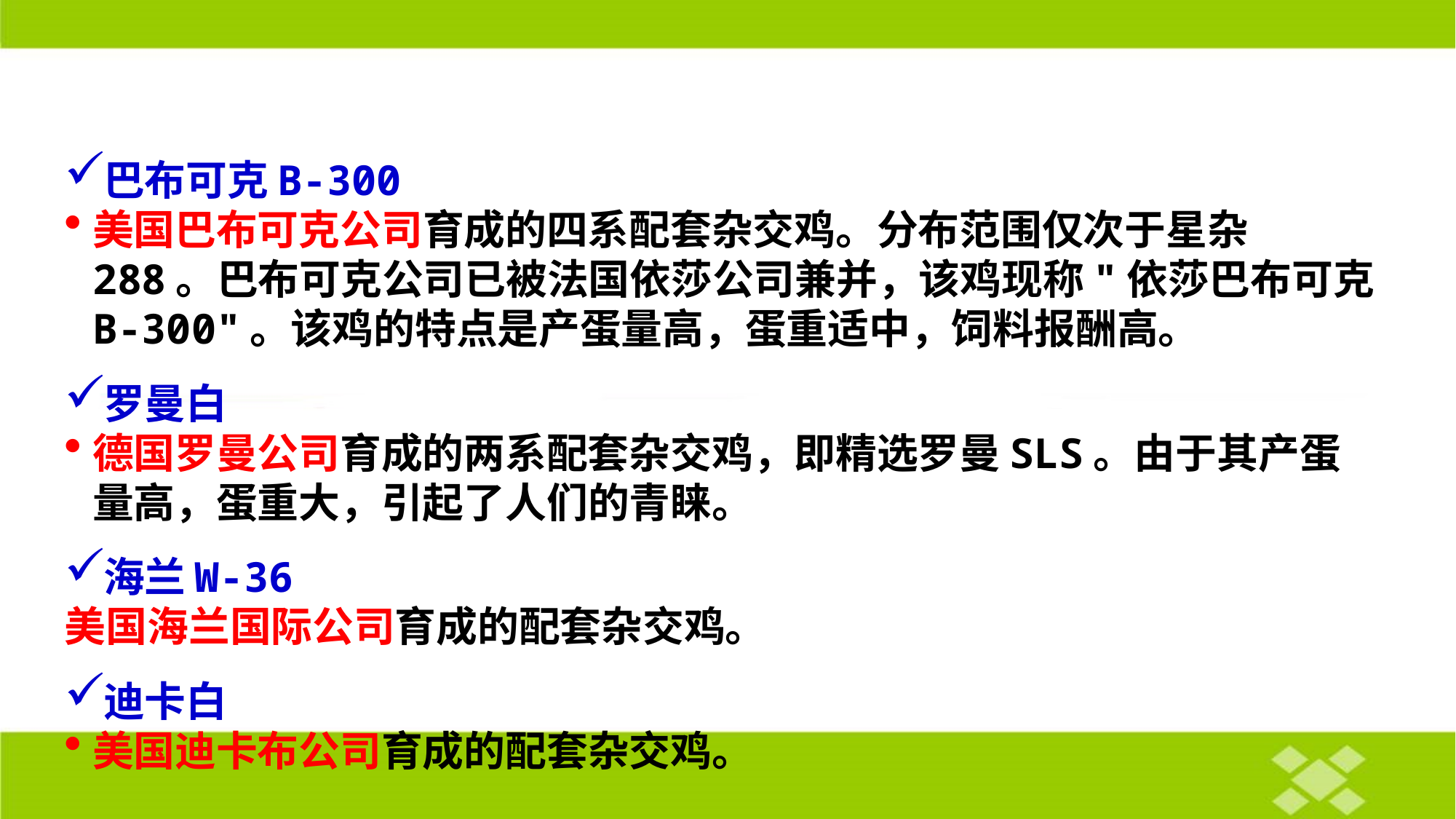

巴布可克B-300
美国巴布可克公司育成的四系配套杂交鸡。分布范围仅次于星杂288。巴布可克公司已被法国依莎公司兼并，该鸡现称"依莎巴布可克B-300"。该鸡的特点是产蛋量高，蛋重适中，饲料报酬高。
罗曼白
德国罗曼公司育成的两系配套杂交鸡，即精选罗曼SLS。由于其产蛋量高，蛋重大，引起了人们的青睐。
海兰W-36
美国海兰国际公司育成的配套杂交鸡。
迪卡白
美国迪卡布公司育成的配套杂交鸡。